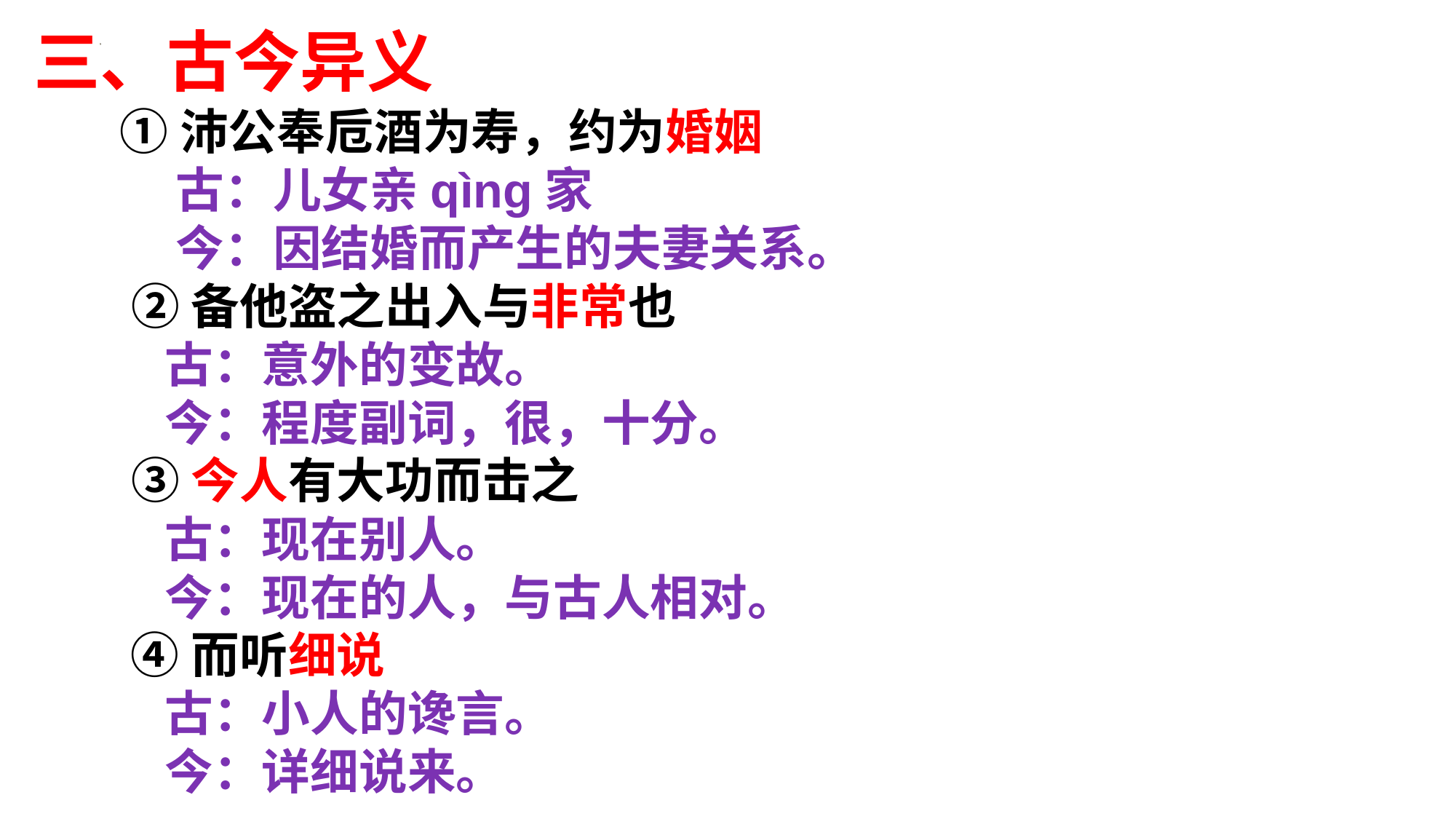

三、古今异义
  ①沛公奉卮酒为寿，约为婚姻
      古：儿女亲qìng家
      今：因结婚而产生的夫妻关系。
   ②备他盗之出入与非常也
     古：意外的变故。
     今：程度副词，很，十分。
   ③今人有大功而击之
     古：现在别人。
     今：现在的人，与古人相对。
   ④而听细说
     古：小人的谗言。
     今：详细说来。